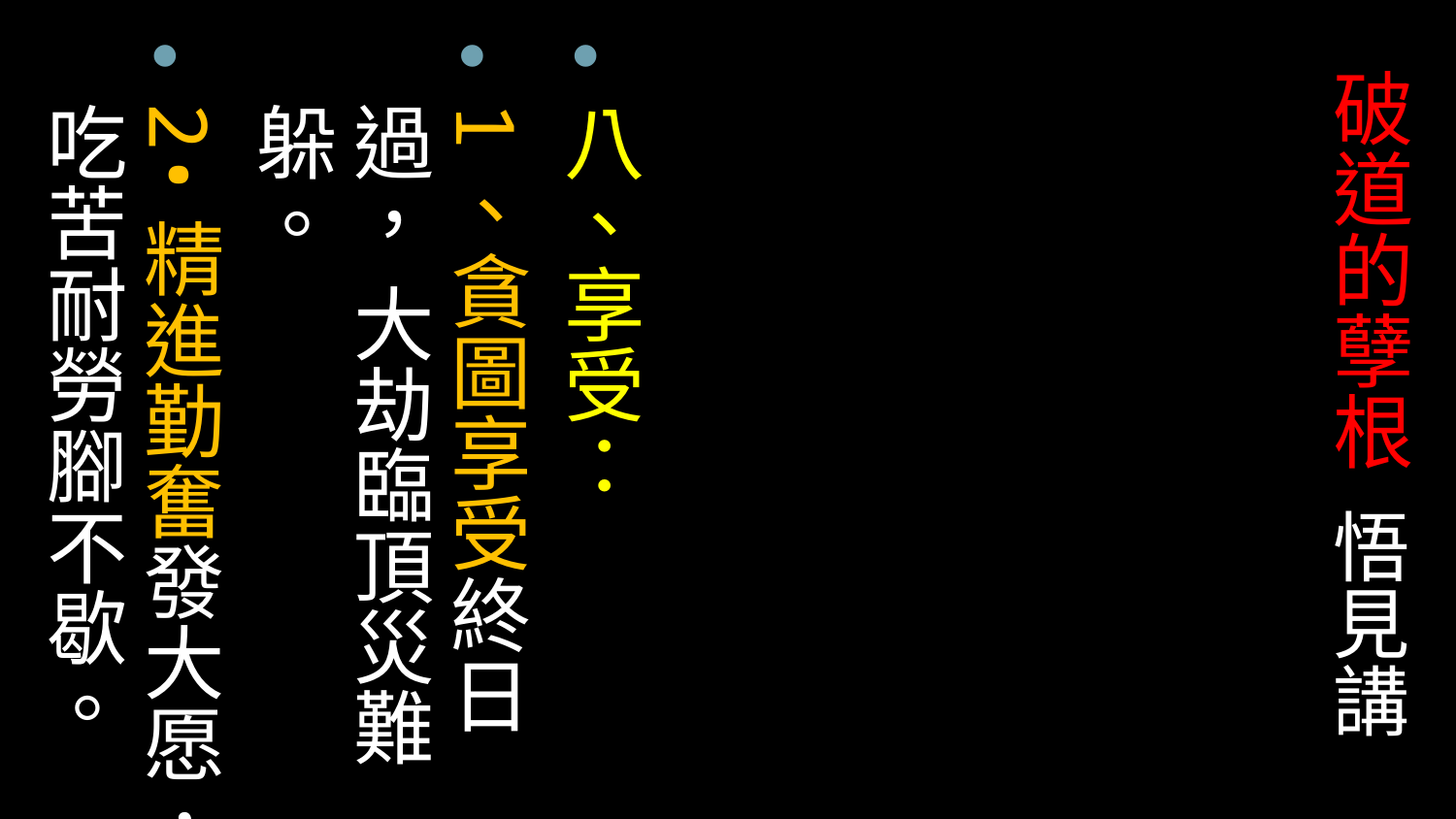

# 破道的孽根  悟見講
八、享受：
1、貪圖享受終日過， 大劫臨頂災難躲。
2•精進勤奮發大愿，吃苦耐勞腳不歇。